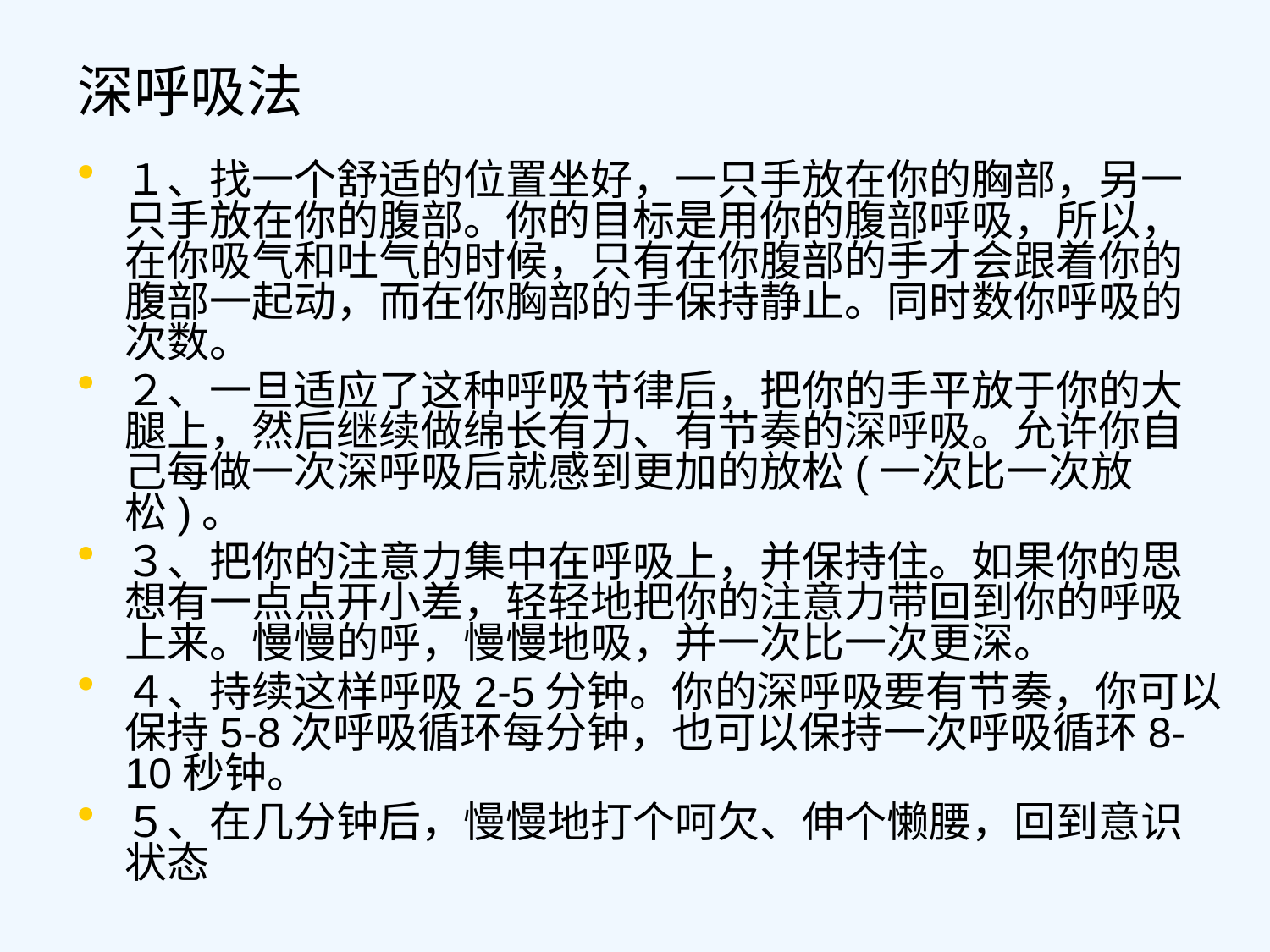

深呼吸法
１、找一个舒适的位置坐好，一只手放在你的胸部，另一只手放在你的腹部。你的目标是用你的腹部呼吸，所以，在你吸气和吐气的时候，只有在你腹部的手才会跟着你的腹部一起动，而在你胸部的手保持静止。同时数你呼吸的次数。
２、一旦适应了这种呼吸节律后，把你的手平放于你的大腿上，然后继续做绵长有力、有节奏的深呼吸。允许你自己每做一次深呼吸后就感到更加的放松(一次比一次放松)。
３、把你的注意力集中在呼吸上，并保持住。如果你的思想有一点点开小差，轻轻地把你的注意力带回到你的呼吸上来。慢慢的呼，慢慢地吸，并一次比一次更深。
４、持续这样呼吸2-5分钟。你的深呼吸要有节奏，你可以保持5-8次呼吸循环每分钟，也可以保持一次呼吸循环8-10秒钟。
５、在几分钟后，慢慢地打个呵欠、伸个懒腰，回到意识状态